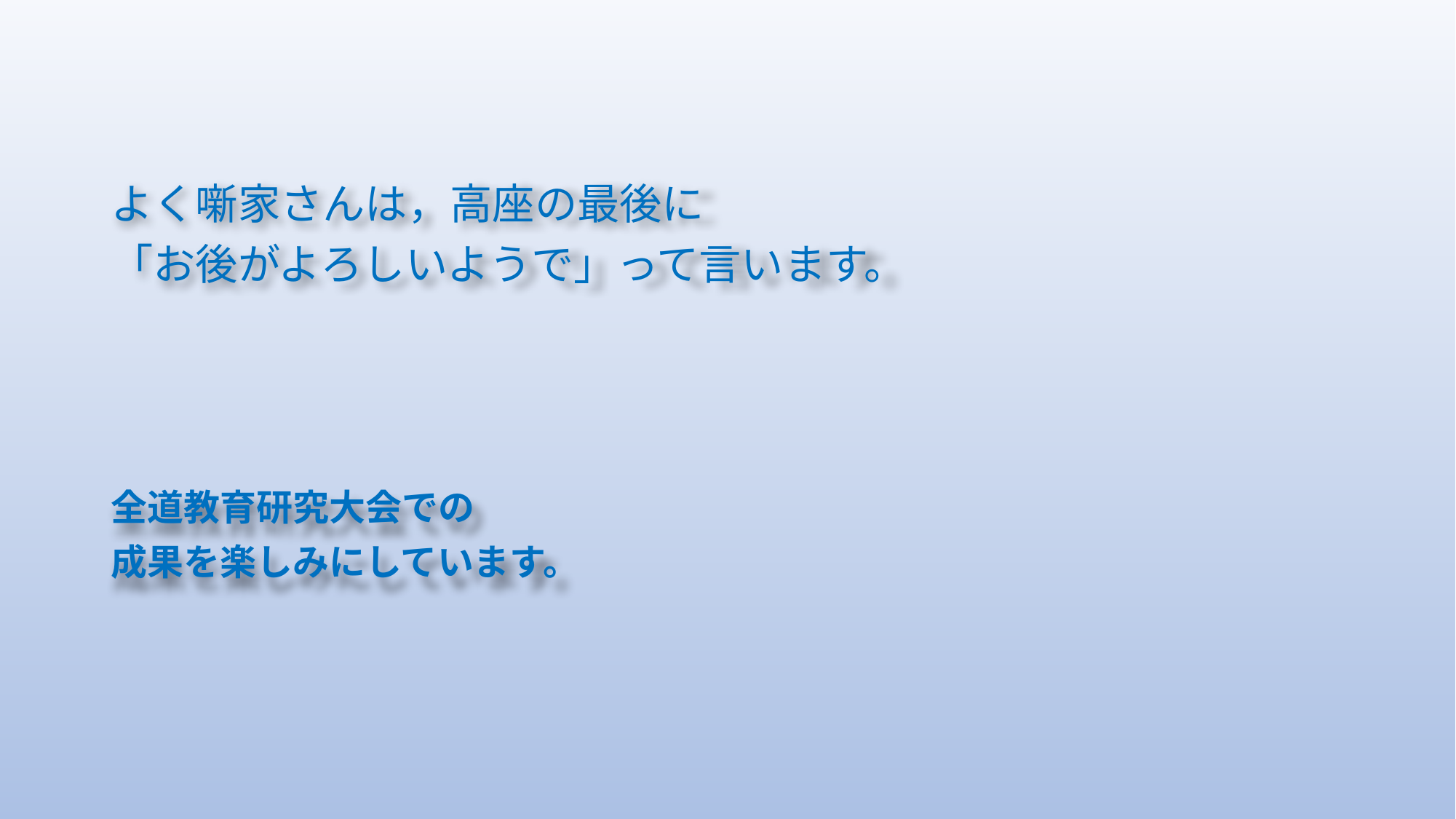

#
よく噺家さんは，高座の最後に
「お後がよろしいようで」って言います。

全道教育研究大会での
成果を楽しみにしています。